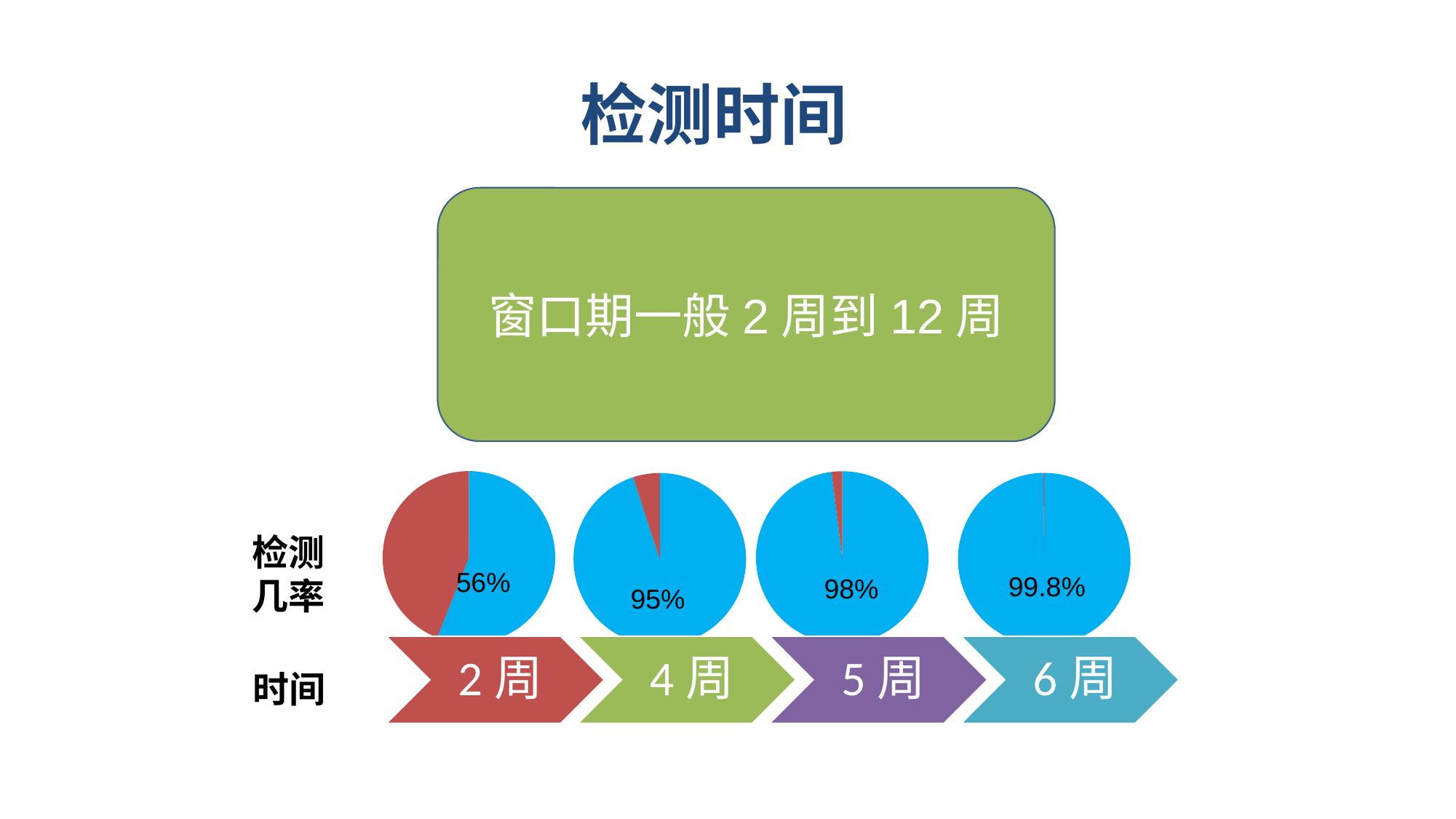

# 检测时间
窗口期一般2周到12周

### Chart

| Category | 列1 |
|---|---|
|  | 56.0 |
|  | 44.0 |

### Chart

| Category | 列1 |
|---|---|
|  | 98.0 |
|  | 2.0 |

### Chart

| Category | 列1 |
|---|---|
|  | 99.8 |
|  | 0.2 |

### Chart

| Category | 列1 |
|---|---|
|  | 95.0 |
|  | 5.0 |
检测几率
56%
99.8%
98%
95%
2周
4周
5周
6周
时间